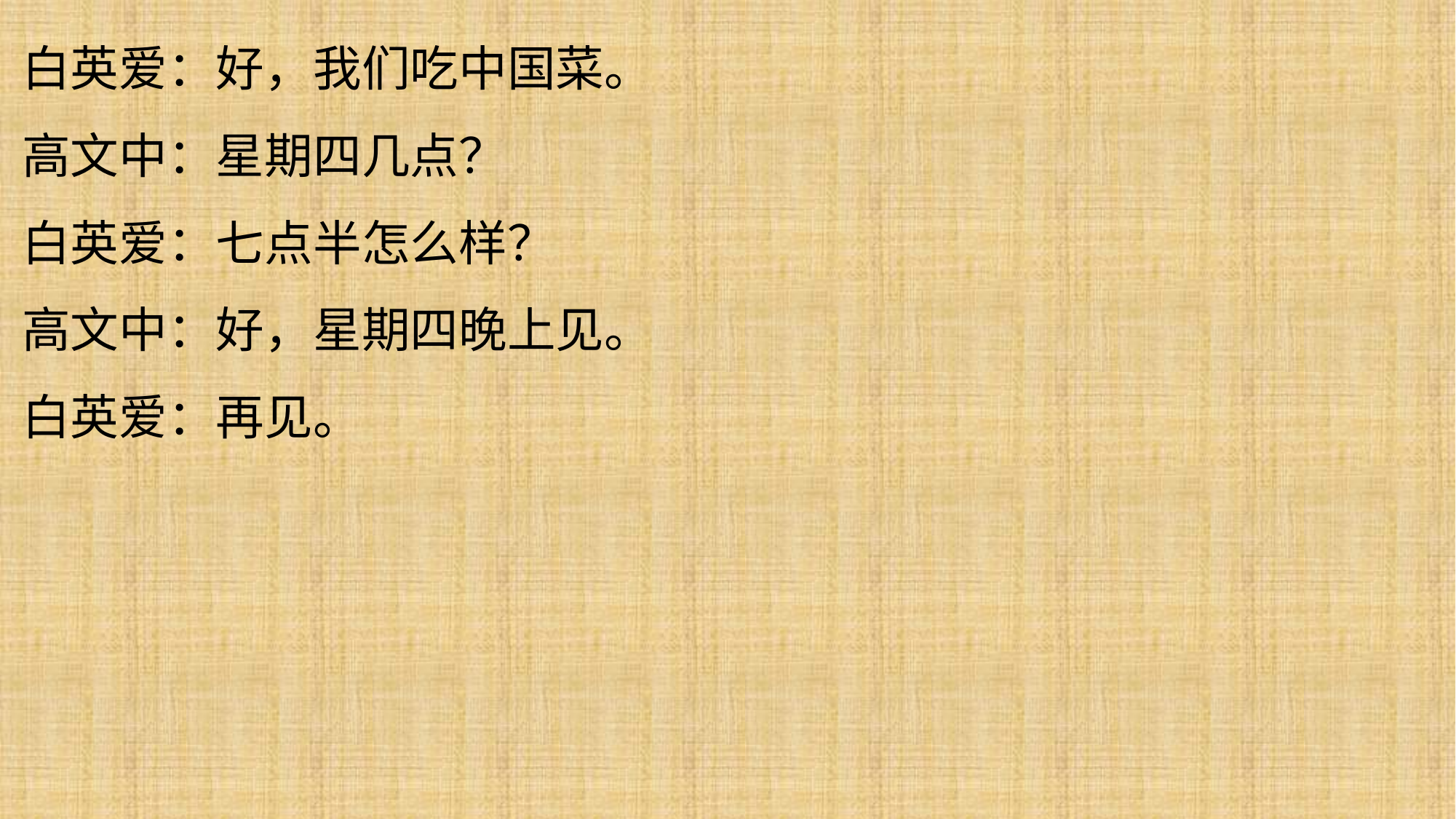

白英爱：好，我们吃中国菜。
高文中：星期四几点？
白英爱：七点半怎么样？
高文中：好，星期四晚上见。
白英爱：再见。